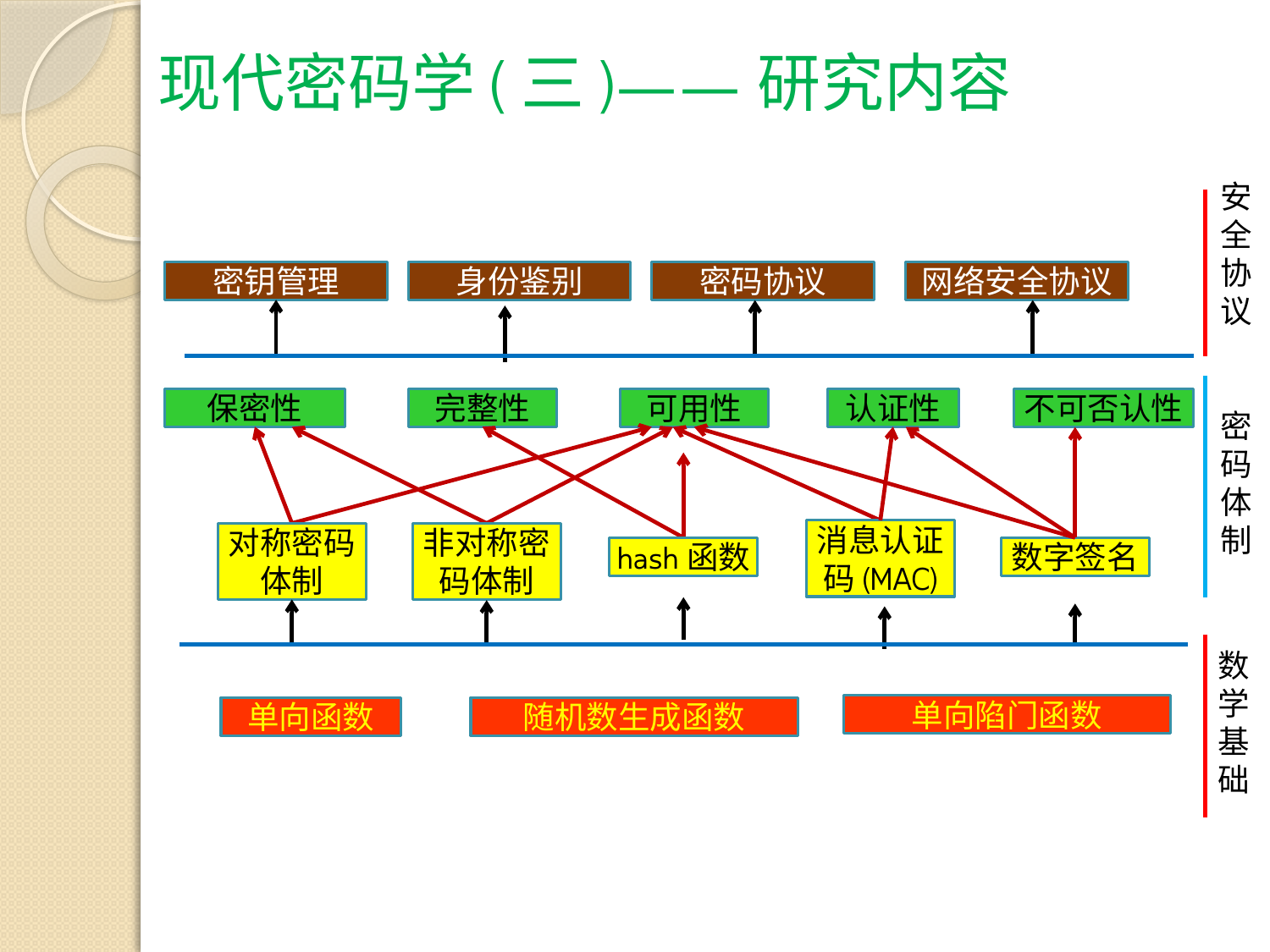

现代密码学(三)——研究内容
安
全
协
议
网络安全协议
密钥管理
身份鉴别
密码协议
完整性
可用性
保密性
认证性
不可否认性
密码体制
消息认证码(MAC)
对称密码体制
非对称密码体制
hash函数
数字签名
单向陷门函数
单向函数
随机数生成函数
数学基础